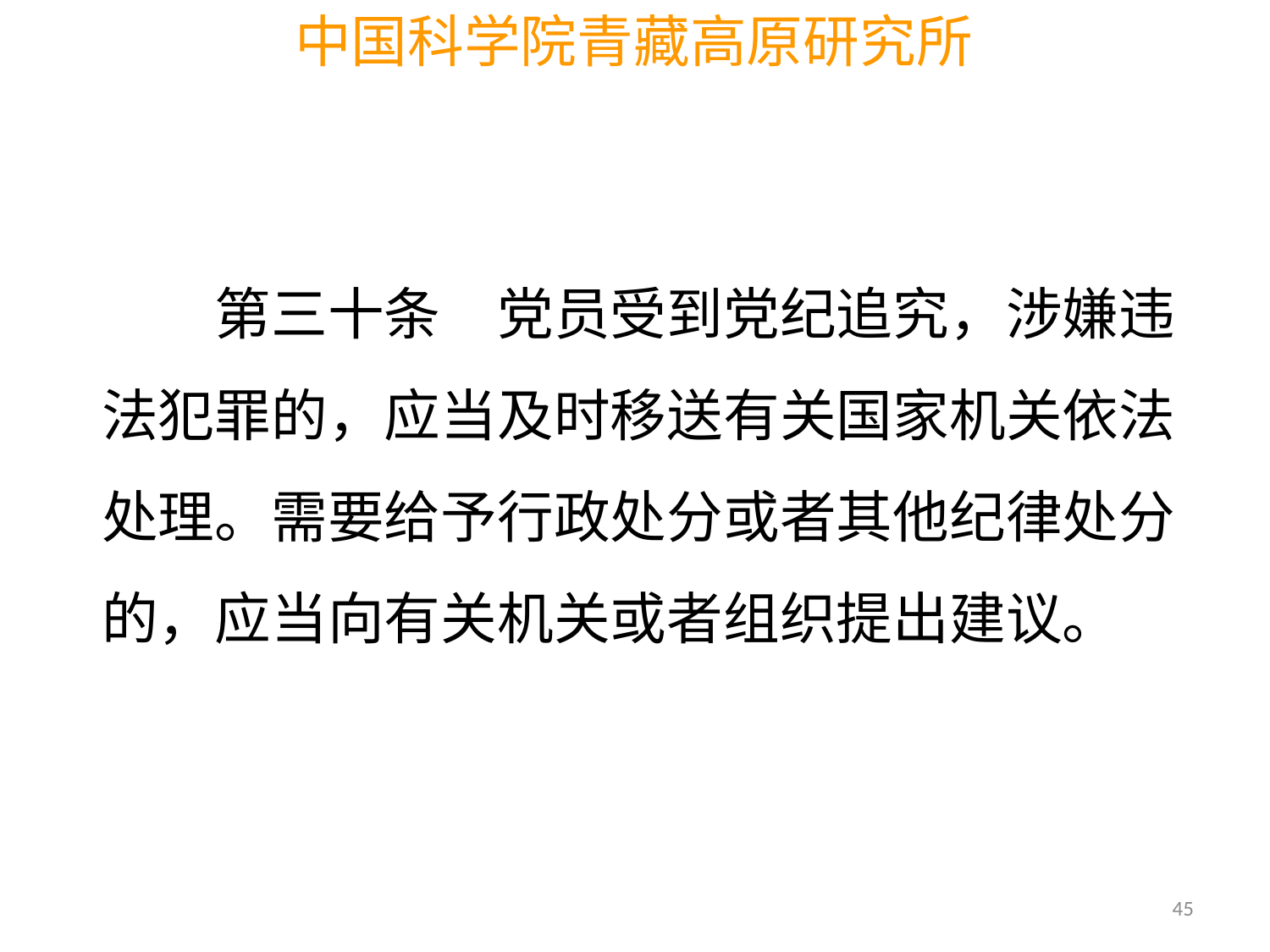

第三十条　党员受到党纪追究，涉嫌违法犯罪的，应当及时移送有关国家机关依法处理。需要给予行政处分或者其他纪律处分的，应当向有关机关或者组织提出建议。
45